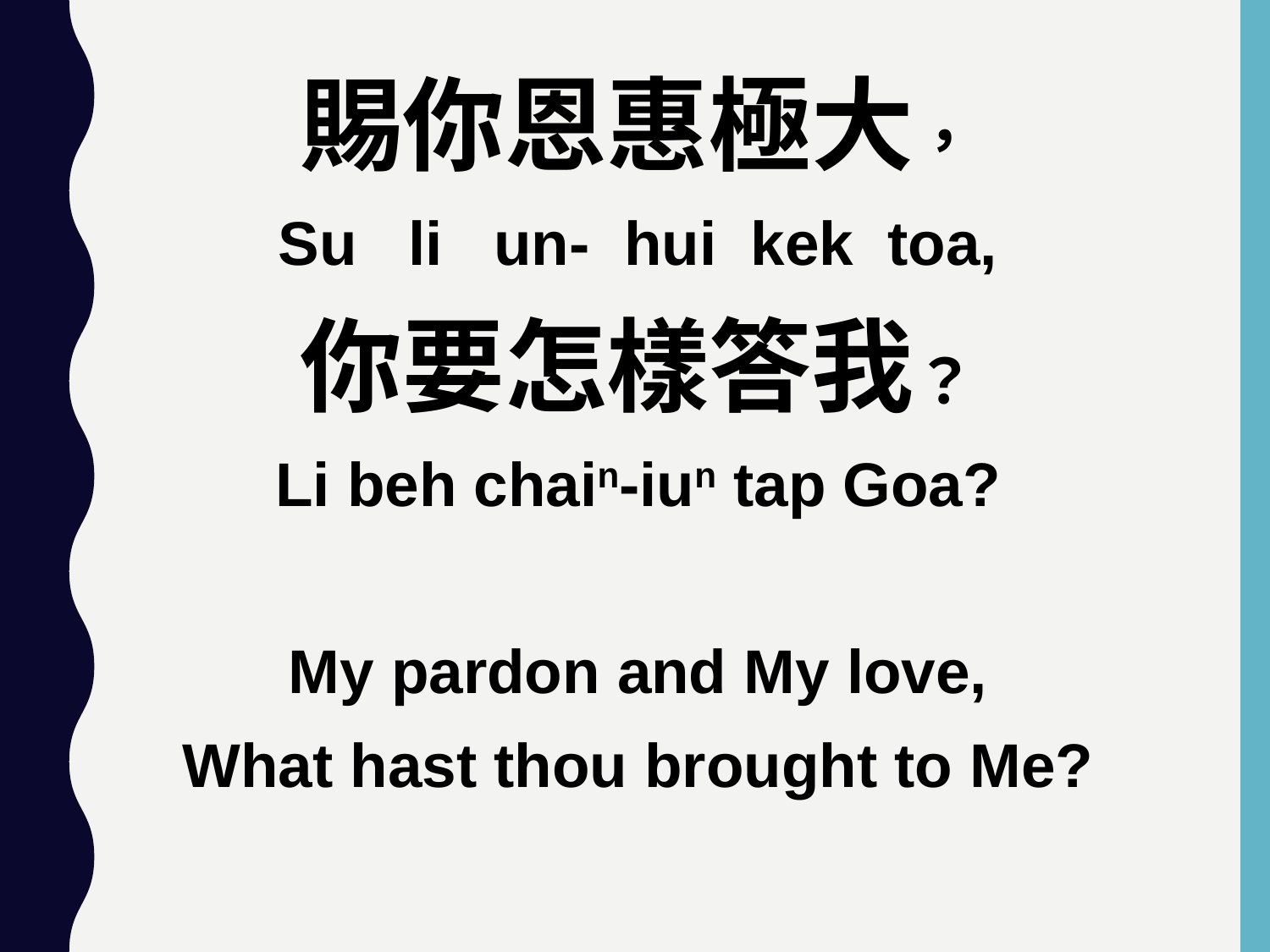

賜你恩惠極大，
Su   li   un-  hui  kek  toa,
你要怎樣答我？
Li beh chain-iun tap Goa?

My pardon and My love,
What hast thou brought to Me?